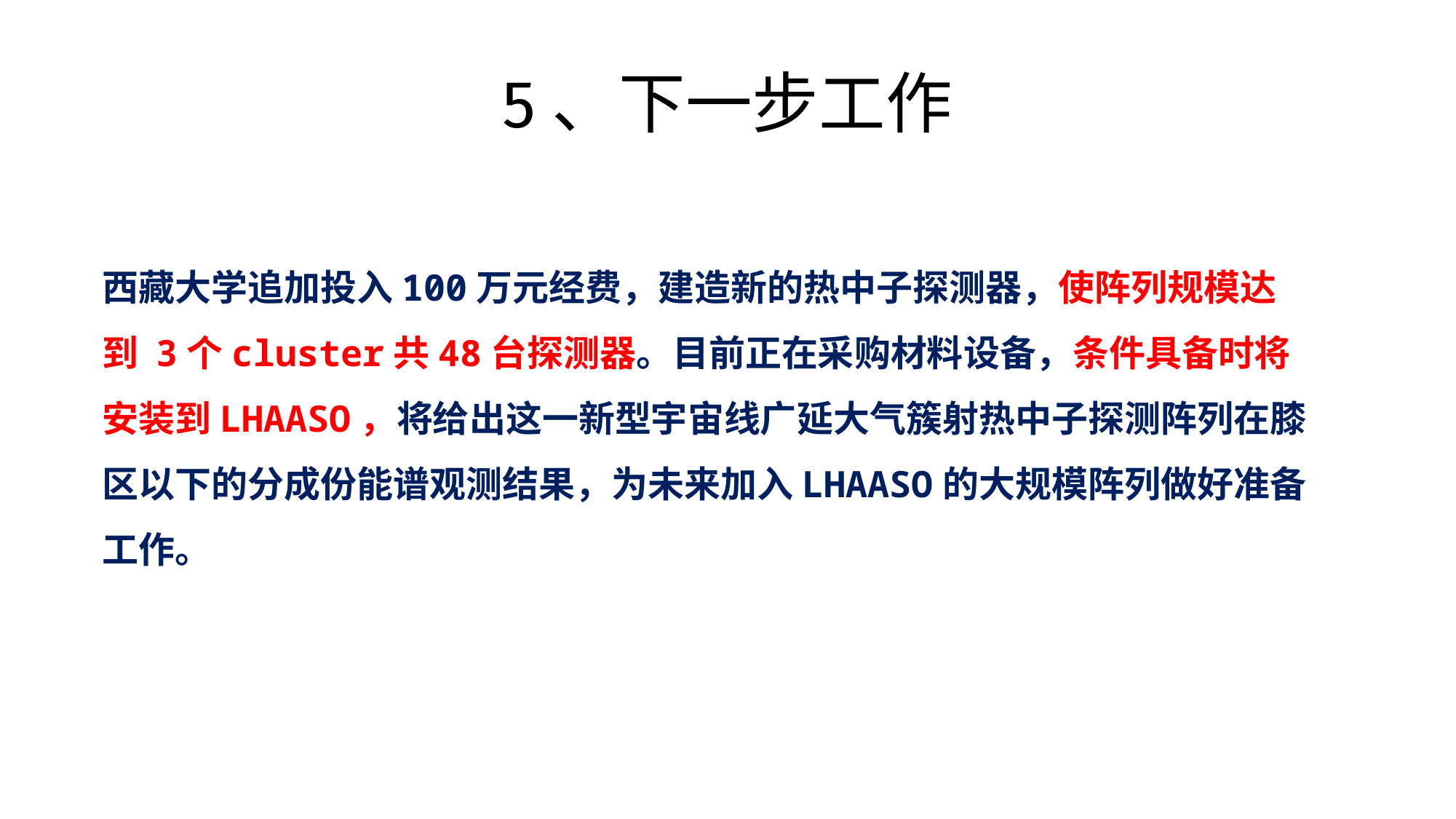

# 5、下一步工作
西藏大学追加投入100万元经费，建造新的热中子探测器，使阵列规模达到 3个cluster共48台探测器。目前正在采购材料设备，条件具备时将安装到LHAASO，将给出这一新型宇宙线广延大气簇射热中子探测阵列在膝区以下的分成份能谱观测结果，为未来加入LHAASO的大规模阵列做好准备工作。
23